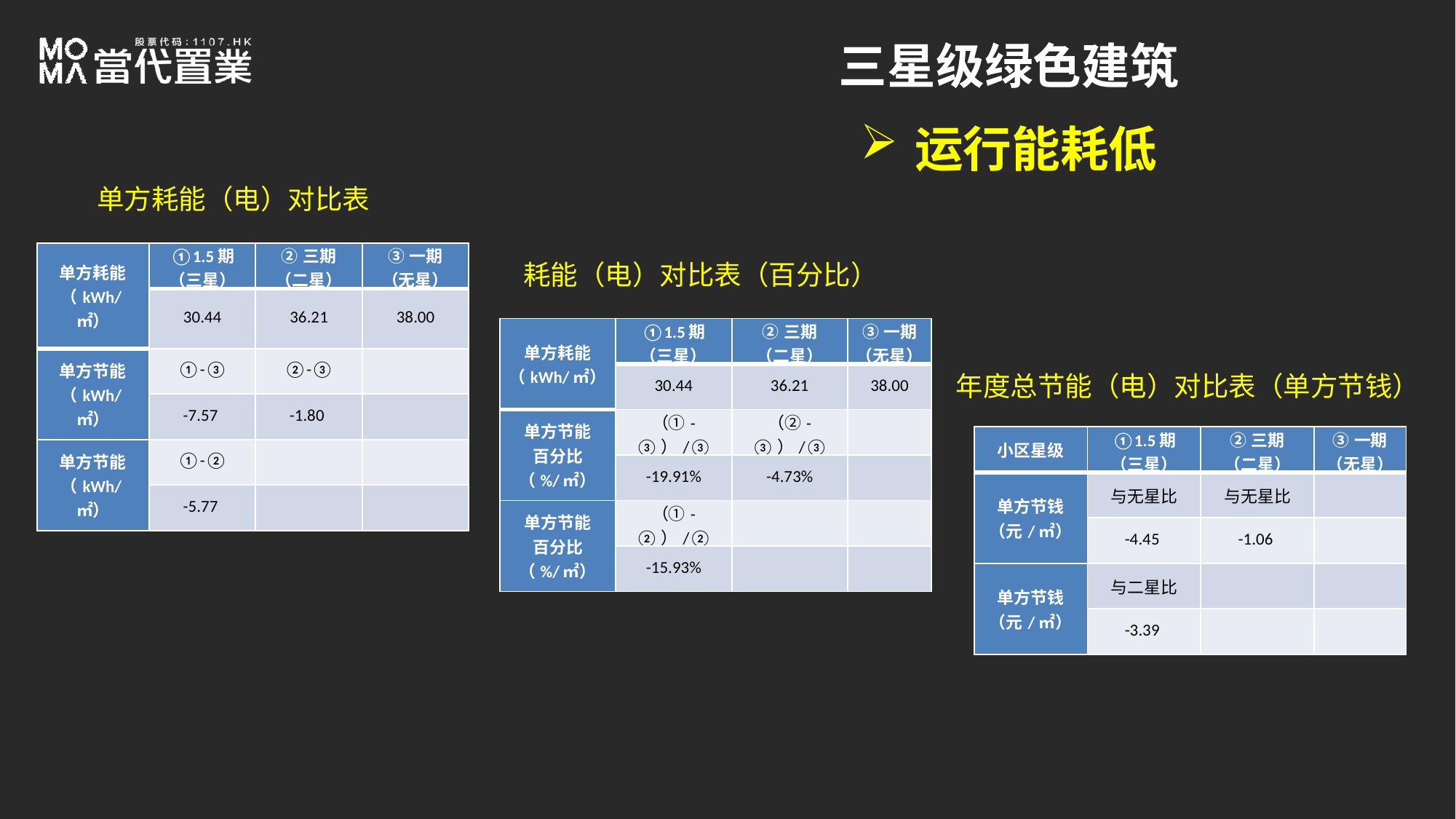

三星级绿色建筑
运行能耗低
单方耗能（电）对比表
| 单方耗能 （kWh/㎡） | ①1.5期 （三星） | ②三期 （二星） | ③一期 （无星） |
| --- | --- | --- | --- |
|  | 30.44 | 36.21 | 38.00 |
| 单方节能 （kWh/㎡） | ①-③ | ②-③ |  |
|  | -7.57 | -1.80 |  |
| 单方节能 （kWh/㎡） | ①-② |  |  |
|  | -5.77 |  |  |
耗能（电）对比表（百分比）
| 单方耗能 （kWh/㎡） | ①1.5期 （三星） | ②三期 （二星） | ③一期 （无星） |
| --- | --- | --- | --- |
|  | 30.44 | 36.21 | 38.00 |
| 单方节能 百分比 （%/㎡） | （①-③）/③ | （②-③）/③ |  |
|  | -19.91% | -4.73% |  |
| 单方节能 百分比 （%/㎡） | （①-②）/② |  |  |
|  | -15.93% |  |  |
年度总节能（电）对比表（单方节钱）
| 小区星级 | ①1.5期 （三星） | ②三期 （二星） | ③一期 （无星） |
| --- | --- | --- | --- |
| 单方节钱 （元/㎡） | 与无星比 | 与无星比 |  |
|  | -4.45 | -1.06 |  |
| 单方节钱 （元/㎡） | 与二星比 |  |  |
|  | -3.39 |  |  |